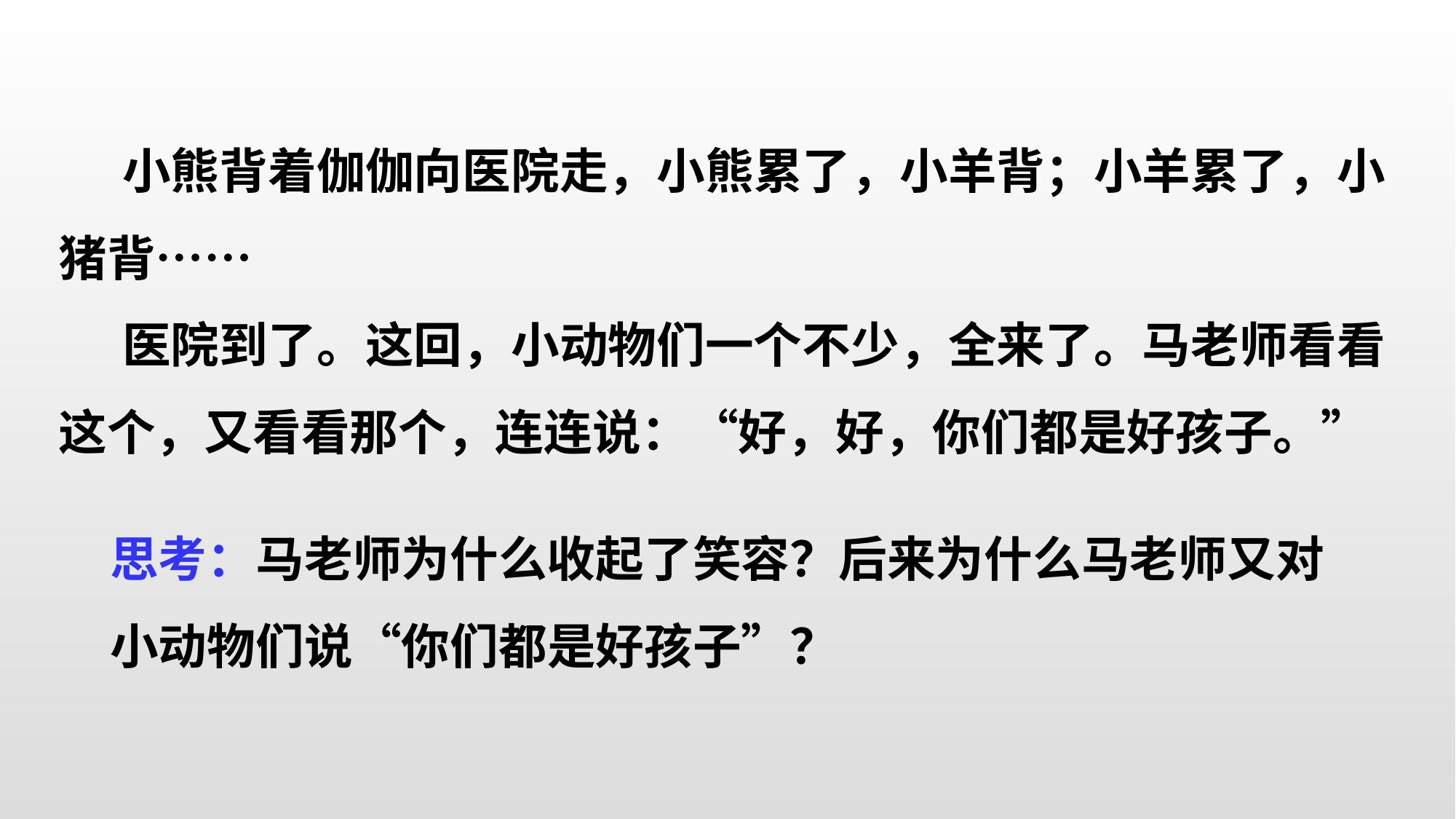

小熊背着伽伽向医院走，小熊累了，小羊背；小羊累了，小猪背……
医院到了。这回，小动物们一个不少，全来了。马老师看看这个，又看看那个，连连说：“好，好，你们都是好孩子。”
思考：马老师为什么收起了笑容？后来为什么马老师又对小动物们说“你们都是好孩子”？